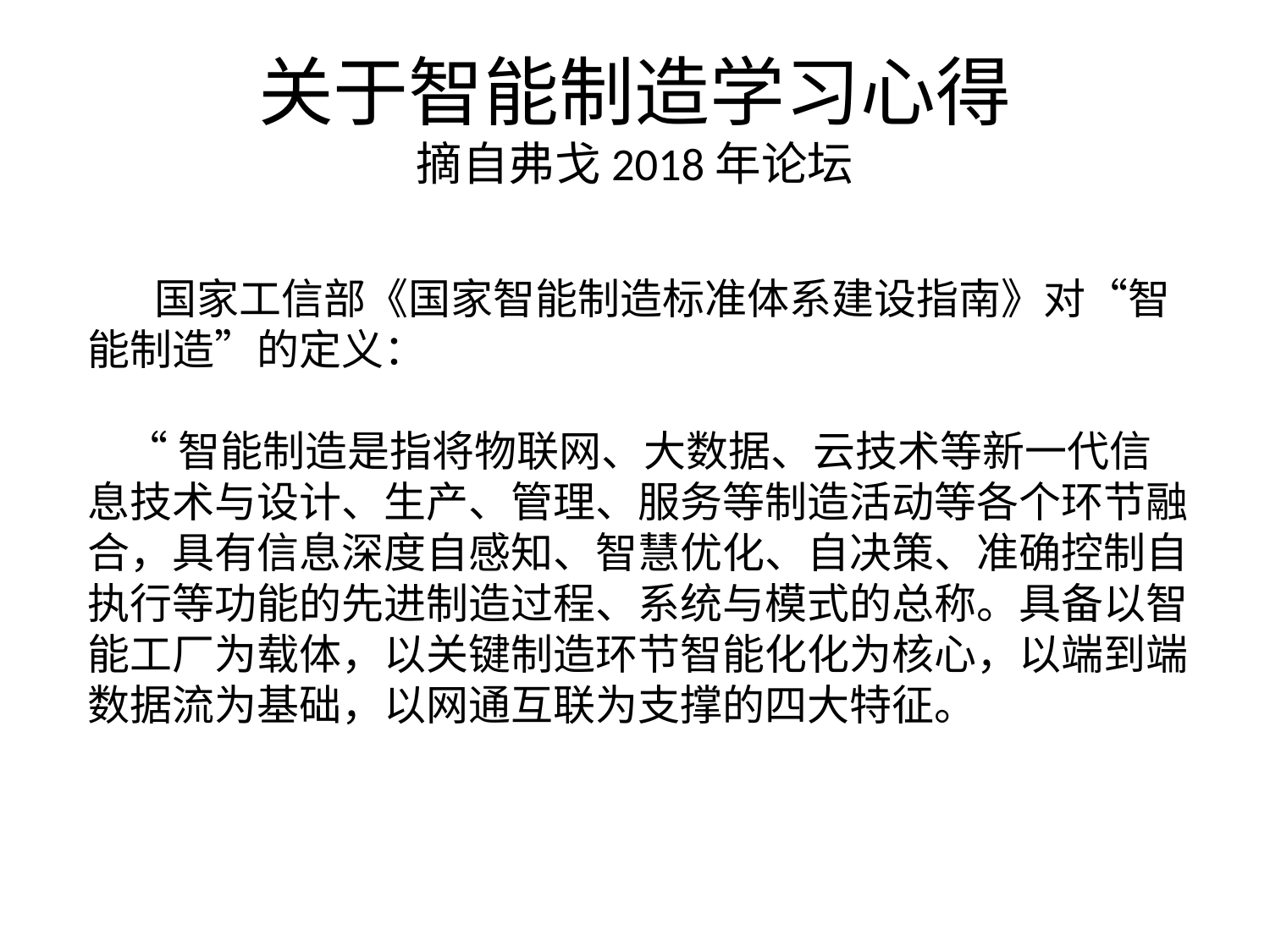

# 关于智能制造学习心得 摘自弗戈2018年论坛
      国家工信部《国家智能制造标准体系建设指南》对“智能制造”的定义：

    “智能制造是指将物联网、大数据、云技术等新一代信息技术与设计、生产、管理、服务等制造活动等各个环节融合，具有信息深度自感知、智慧优化、自决策、准确控制自执行等功能的先进制造过程、系统与模式的总称。具备以智能工厂为载体，以关键制造环节智能化化为核心，以端到端数据流为基础，以网通互联为支撑的四大特征。